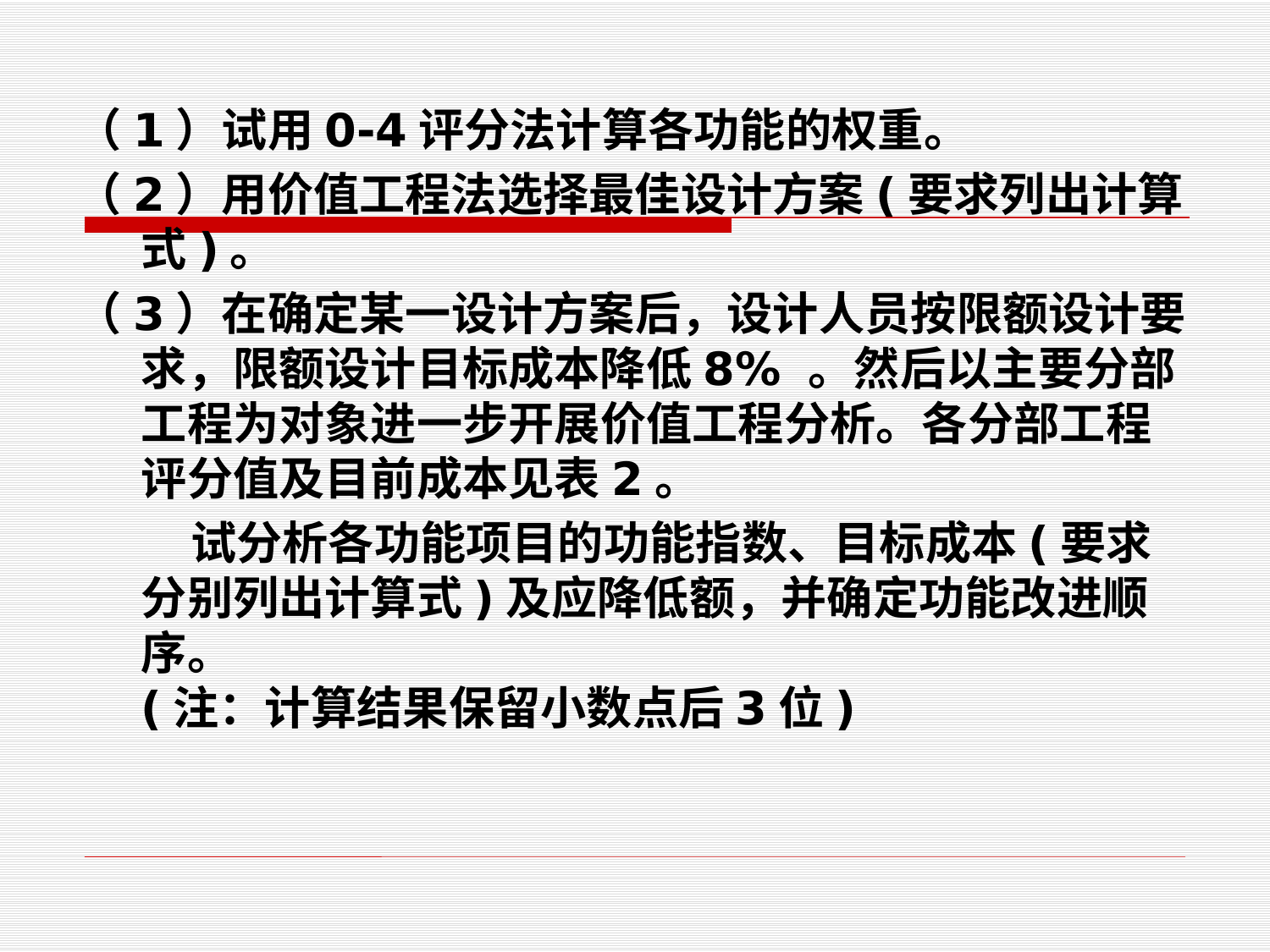

（1）试用0-4评分法计算各功能的权重。
（2）用价值工程法选择最佳设计方案(要求列出计算式)。
（3）在确定某一设计方案后，设计人员按限额设计要求，限额设计目标成本降低8% 。然后以主要分部工程为对象进一步开展价值工程分析。各分部工程评分值及目前成本见表2。
          试分析各功能项目的功能指数、目标成本(要求分别列出计算式)及应降低额，并确定功能改进顺序。
(注：计算结果保留小数点后3位)